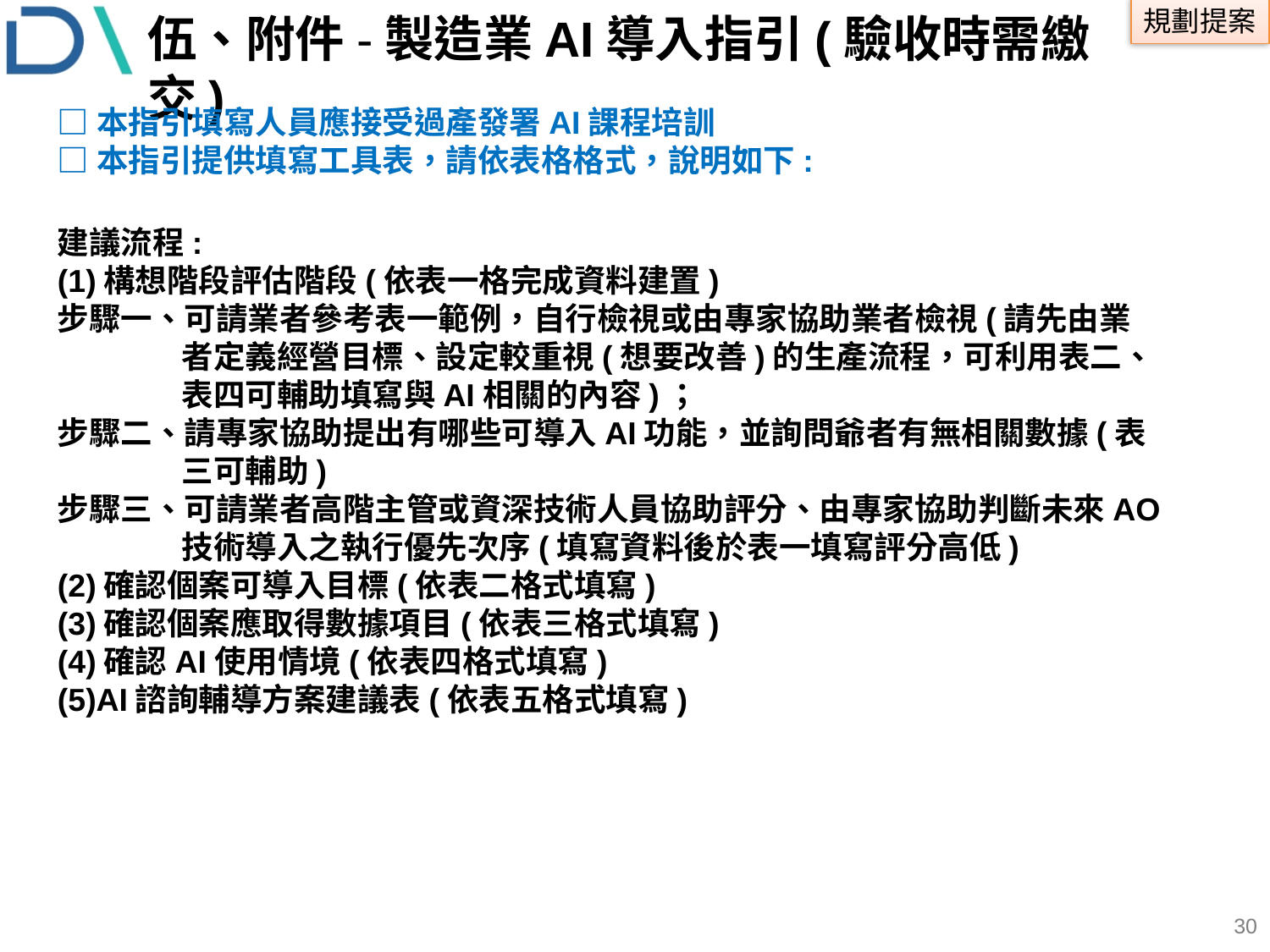

伍、附件-製造業AI導入指引(驗收時需繳交)
□本指引填寫人員應接受過產發署AI課程培訓
□本指引提供填寫工具表，請依表格格式，說明如下:
建議流程:
(1)構想階段評估階段(依表一格完成資料建置)
步驟一、可請業者參考表一範例，自行檢視或由專家協助業者檢視(請先由業者定義經營目標、設定較重視(想要改善)的生產流程，可利用表二、表四可輔助填寫與AI相關的內容)；
步驟二、請專家協助提出有哪些可導入AI功能，並詢問爺者有無相關數據(表三可輔助)
步驟三、可請業者高階主管或資深技術人員協助評分、由專家協助判斷未來AO技術導入之執行優先次序(填寫資料後於表一填寫評分高低)
(2)確認個案可導入目標(依表二格式填寫)
(3)確認個案應取得數據項目(依表三格式填寫)
(4)確認AI使用情境(依表四格式填寫)
(5)AI諮詢輔導方案建議表(依表五格式填寫)
30